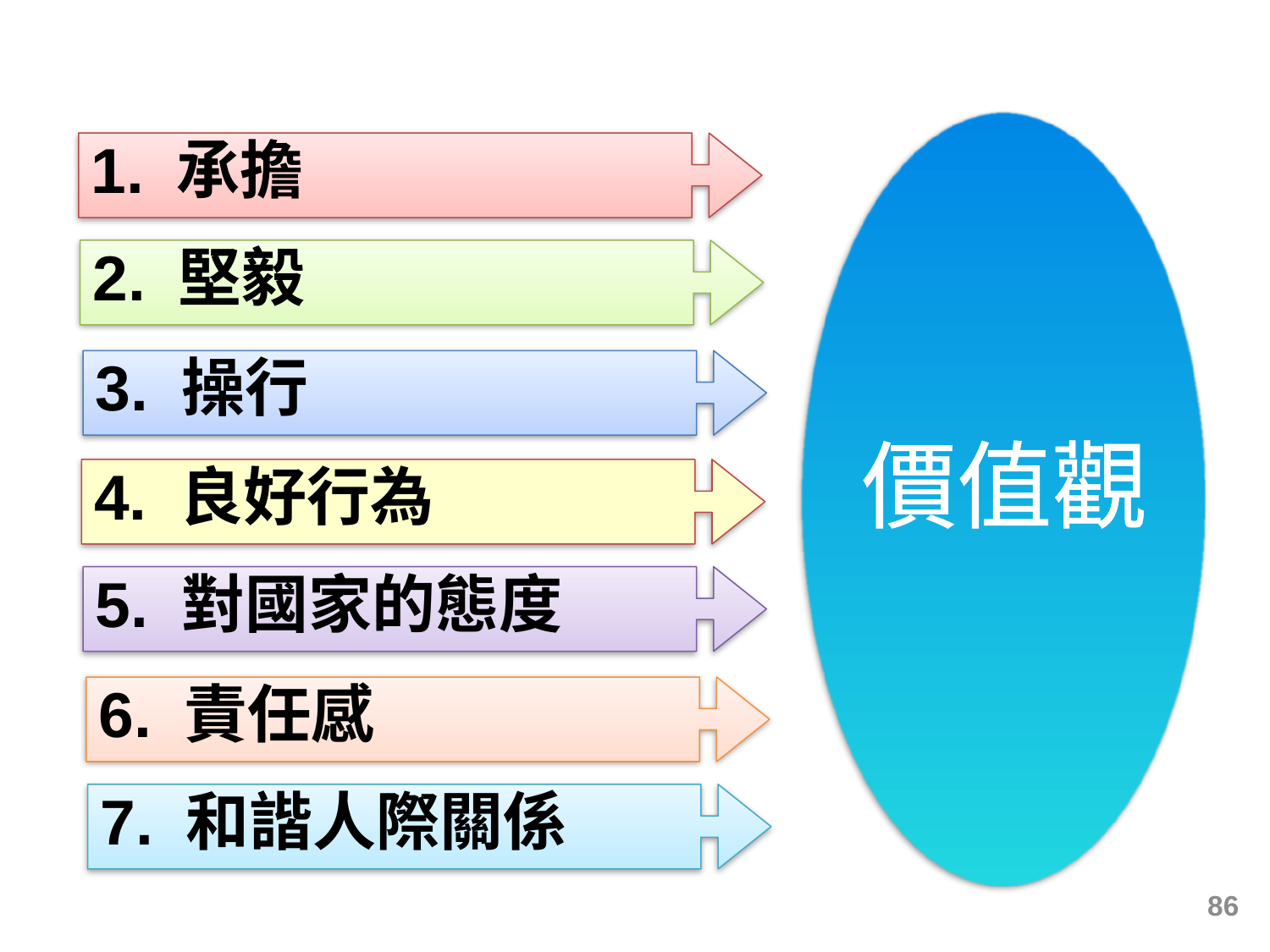

價值觀, 小學

1. 承擔
2. 堅毅
3. 操行
價值觀
4. 良好行為
5. 對國家的態度
6. 責任感
7. 和諧人際關係
86